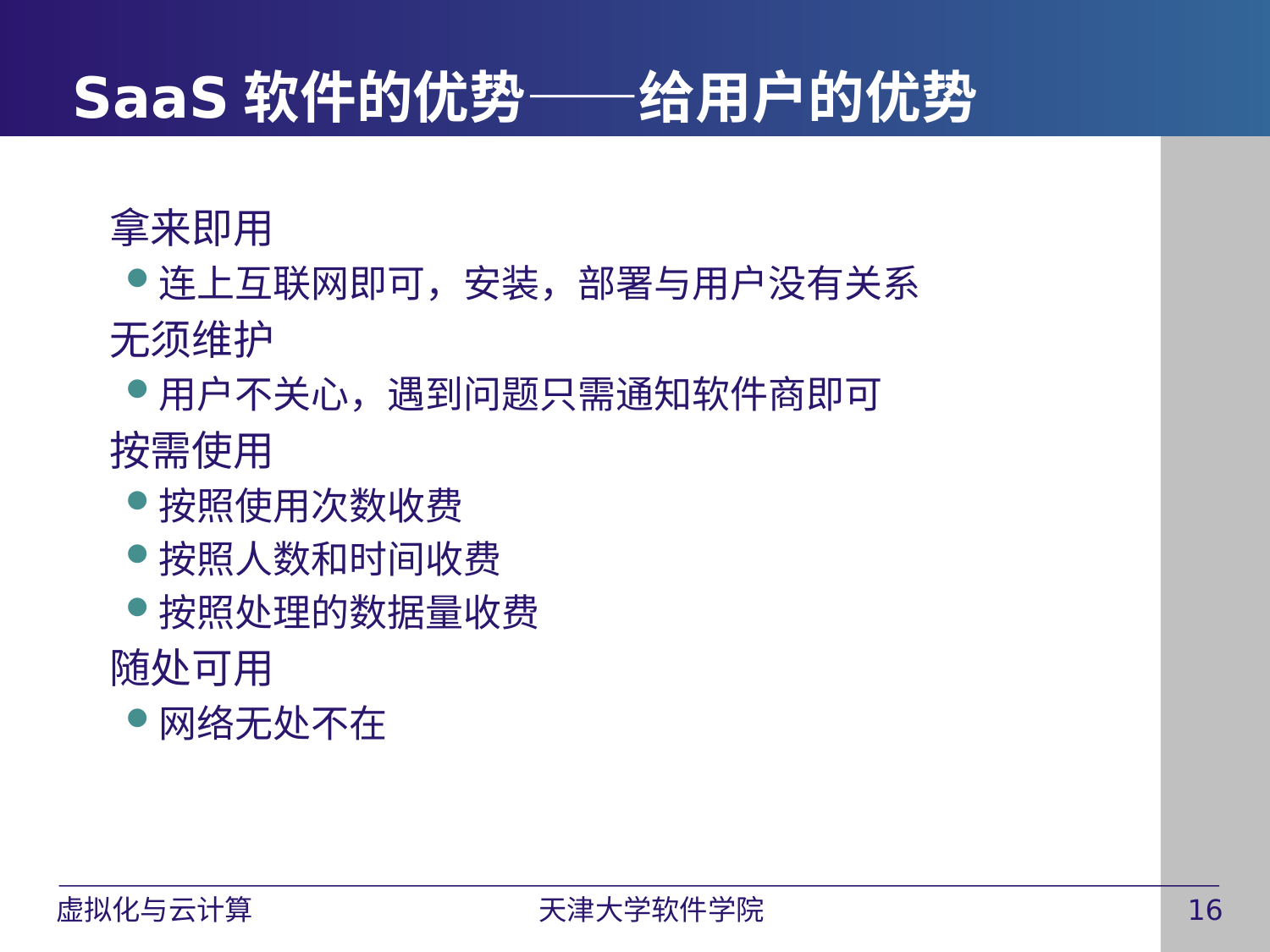

# SaaS软件的优势——给用户的优势
拿来即用
连上互联网即可，安装，部署与用户没有关系
无须维护
用户不关心，遇到问题只需通知软件商即可
按需使用
按照使用次数收费
按照人数和时间收费
按照处理的数据量收费
随处可用
网络无处不在